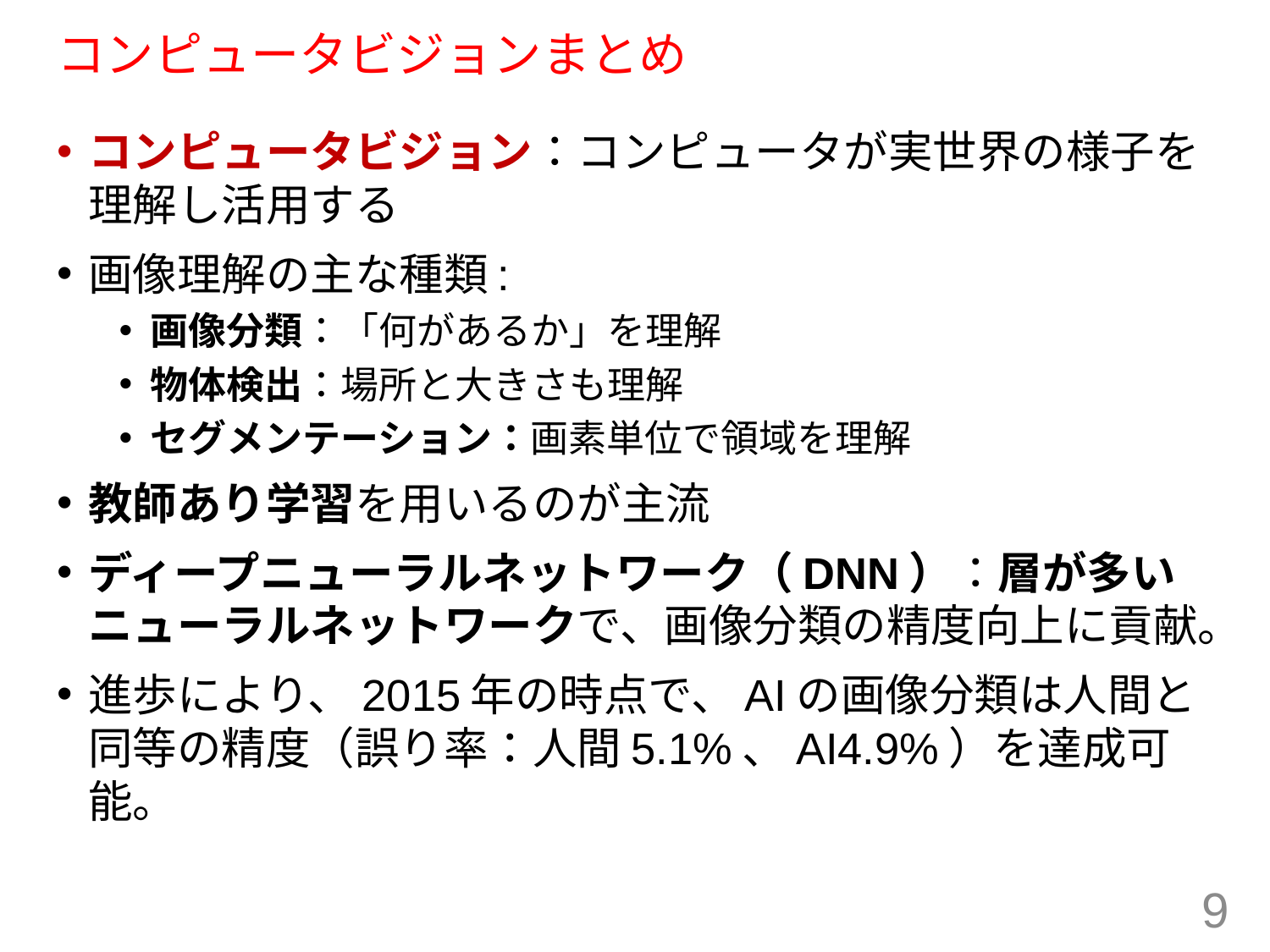

# コンピュータビジョンまとめ
コンピュータビジョン：コンピュータが実世界の様子を理解し活用する
画像理解の主な種類:
画像分類：「何があるか」を理解
物体検出：場所と大きさも理解
セグメンテーション：画素単位で領域を理解
教師あり学習を用いるのが主流
ディープニューラルネットワーク（DNN）：層が多いニューラルネットワークで、画像分類の精度向上に貢献。
進歩により、2015年の時点で、AIの画像分類は人間と同等の精度（誤り率：人間5.1%、AI4.9%）を達成可能。
9